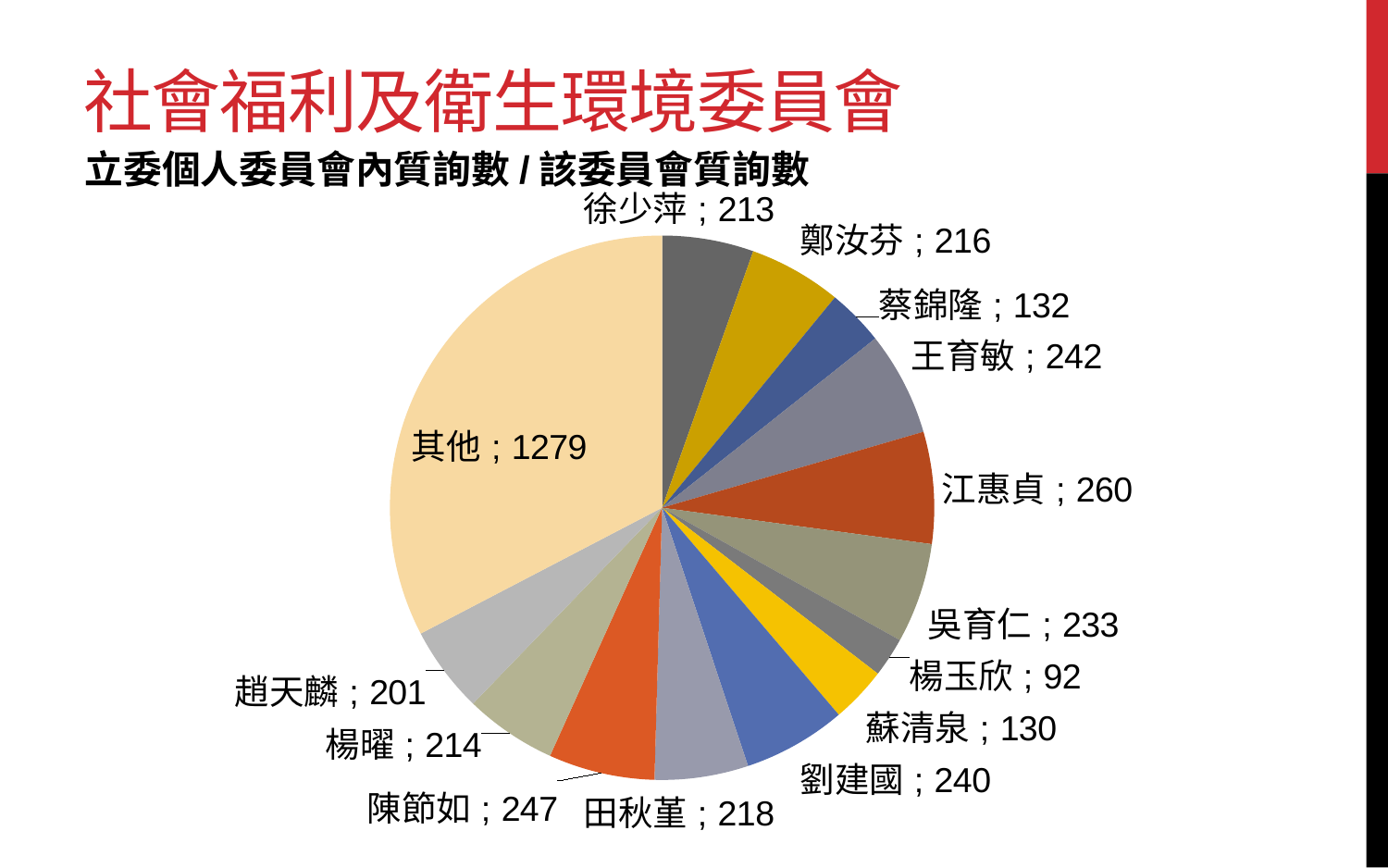

# 社會福利及衛生環境委員會
立委個人委員會內質詢數/該委員會質詢數

### Chart

| Category | 委員會內口頭質詢 |
|---|---|
| 徐少萍 | 213.0 |
| 鄭汝芬 | 216.0 |
| 蔡錦隆 | 132.0 |
| 王育敏 | 242.0 |
| 江惠貞 | 260.0 |
| 吳育仁 | 233.0 |
| 楊玉欣 | 92.0 |
| 蘇清泉 | 130.0 |
| 劉建國 | 240.0 |
| 田秋堇 | 218.0 |
| 陳節如 | 247.0 |
| 楊曜 | 214.0 |
| 趙天麟 | 201.0 |
| 其他 | 1279.0 |